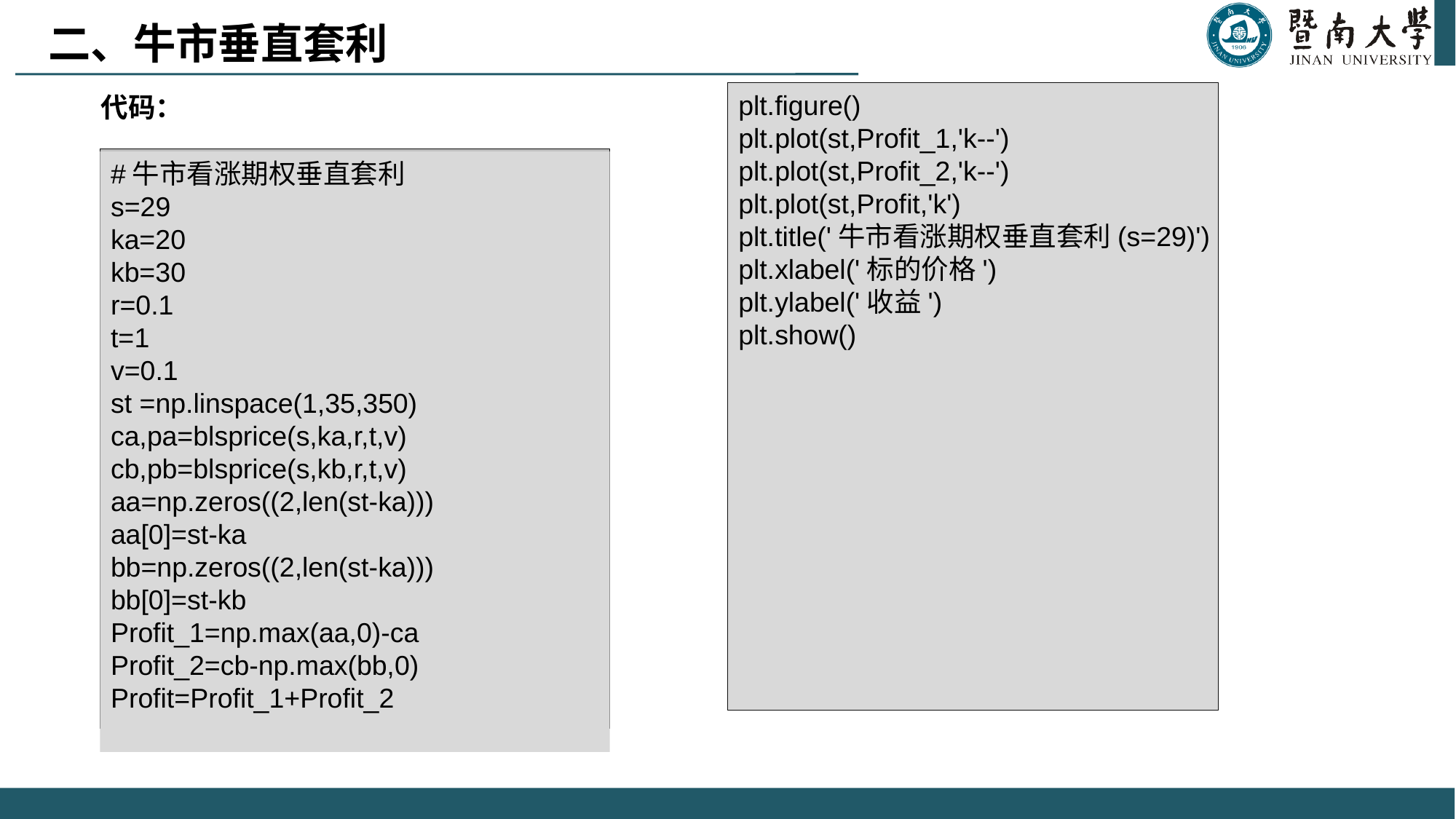

二、牛市垂直套利

plt.figure()
plt.plot(st,Profit_1,'k--')
plt.plot(st,Profit_2,'k--')
plt.plot(st,Profit,'k')
plt.title('牛市看涨期权垂直套利(s=29)')
plt.xlabel('标的价格')
plt.ylabel('收益')
plt.show()
代码：

#牛市看涨期权垂直套利
s=29
ka=20
kb=30
r=0.1
t=1
v=0.1
st =np.linspace(1,35,350)
ca,pa=blsprice(s,ka,r,t,v)
cb,pb=blsprice(s,kb,r,t,v)
aa=np.zeros((2,len(st-ka)))
aa[0]=st-ka
bb=np.zeros((2,len(st-ka)))
bb[0]=st-kb
Profit_1=np.max(aa,0)-ca
Profit_2=cb-np.max(bb,0)
Profit=Profit_1+Profit_2